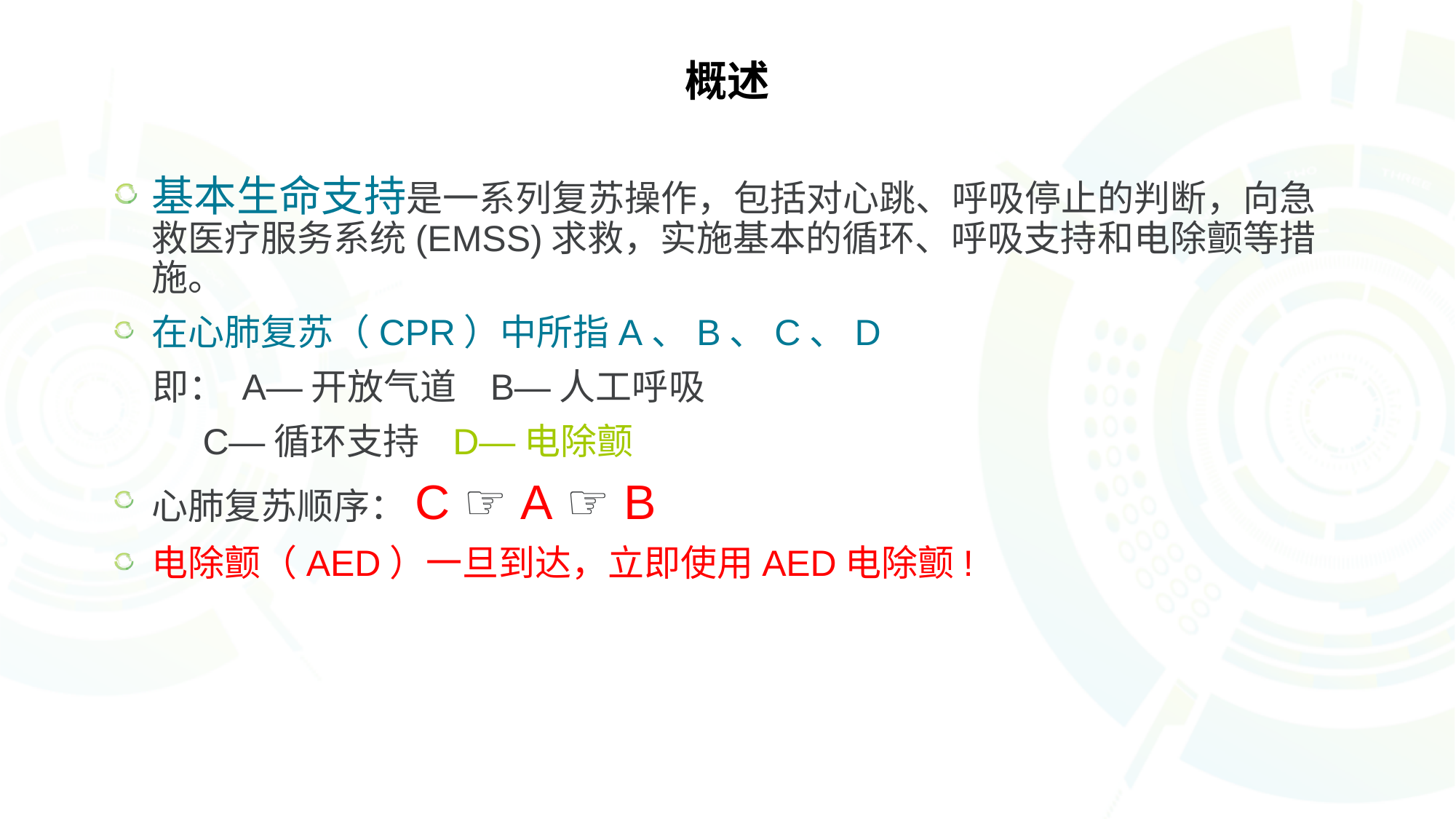

# 概述
基本生命支持是一系列复苏操作，包括对心跳、呼吸停止的判断，向急救医疗服务系统(EMSS)求救，实施基本的循环、呼吸支持和电除颤等措施。
在心肺复苏（CPR）中所指A、B、C、D
    即： A—开放气道   B—人工呼吸
         C—循环支持   D—电除颤
心肺复苏顺序：C ☞ A ☞ B
电除颤（AED）一旦到达，立即使用AED电除颤!